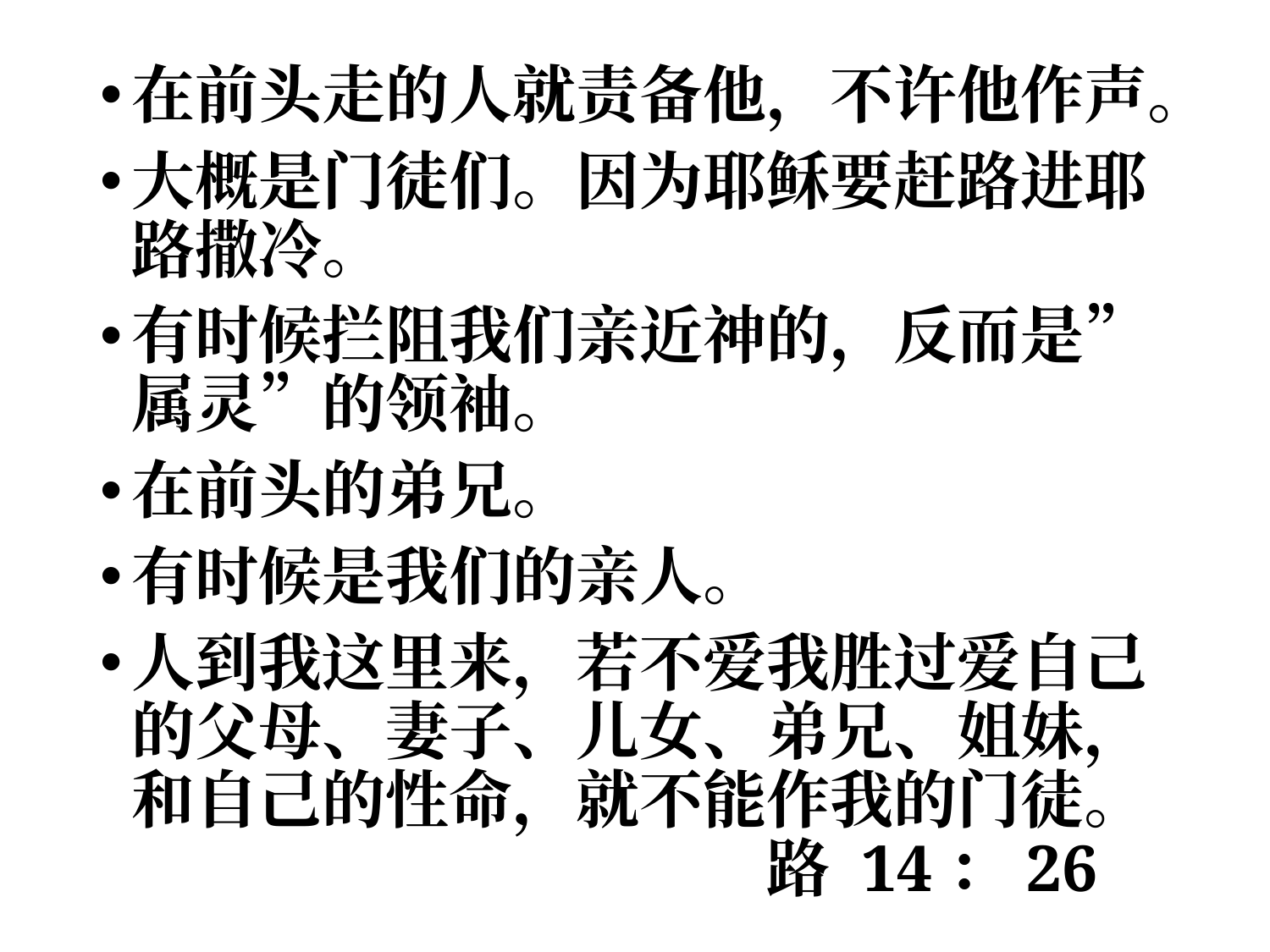

在前头走的人就责备他，不许他作声。
大概是门徒们。因为耶稣要赶路进耶路撒冷。
有时候拦阻我们亲近神的，反而是”属灵”的领袖。
在前头的弟兄。
有时候是我们的亲人。
人到我这里来，若不爱我胜过爱自己的父母、妻子、儿女、弟兄、姐妹，和自己的性命，就不能作我的门徒。					路 14：26